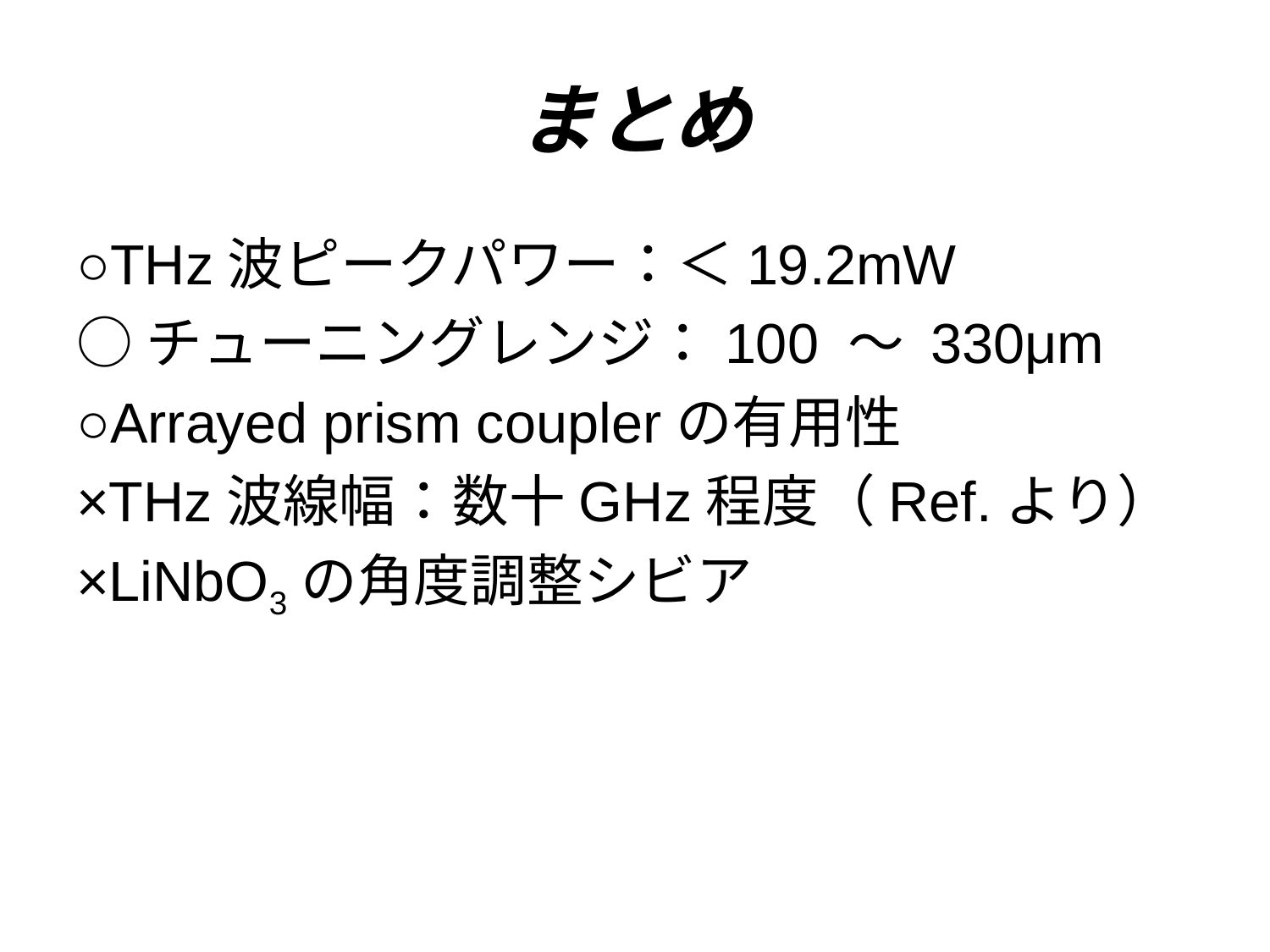

# まとめ
○THz波ピークパワー：＜19.2mW
○チューニングレンジ：100 ～ 330μm
○Arrayed prism couplerの有用性
×THz波線幅：数十GHz程度（Ref.より）
×LiNbO3の角度調整シビア